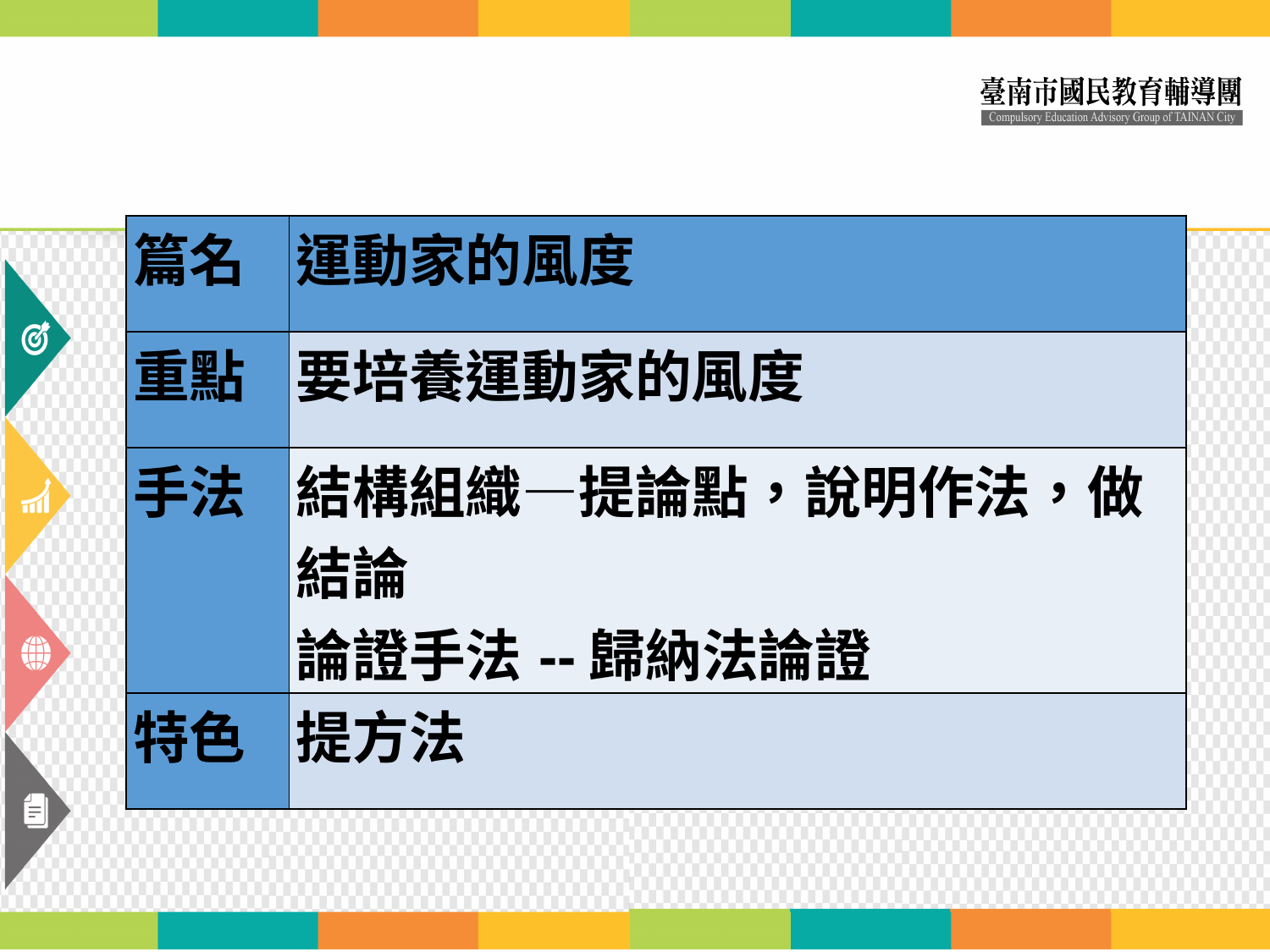

| 篇名 | 運動家的風度 |
| --- | --- |
| 重點 | 要培養運動家的風度 |
| 手法 | 結構組織—提論點，說明作法，做結論 論證手法--歸納法論證 |
| 特色 | 提方法 |